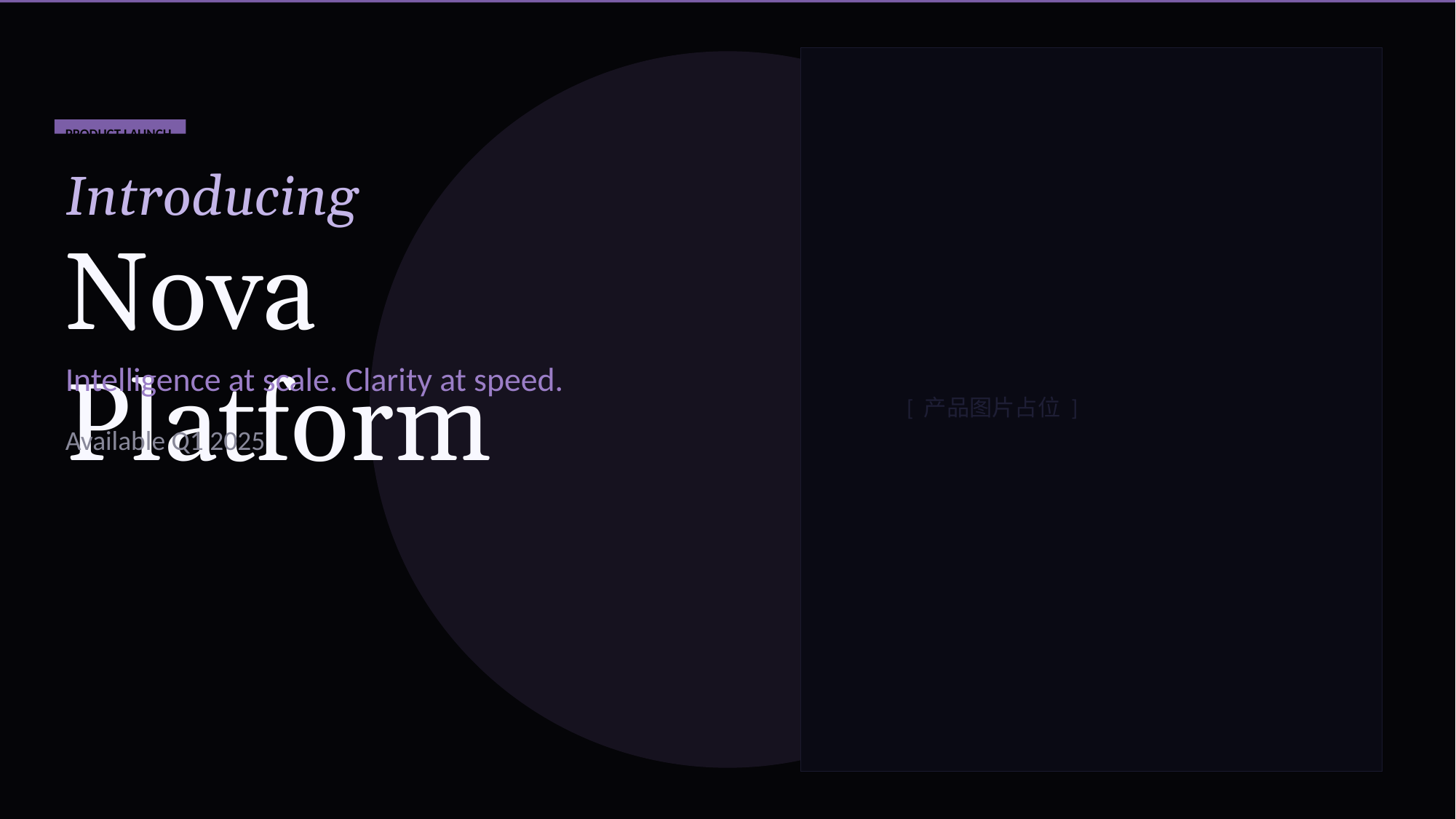

PRODUCT LAUNCH
Introducing
Nova Platform
Intelligence at scale. Clarity at speed.
[ 产品图片占位 ]
Available Q1 2025